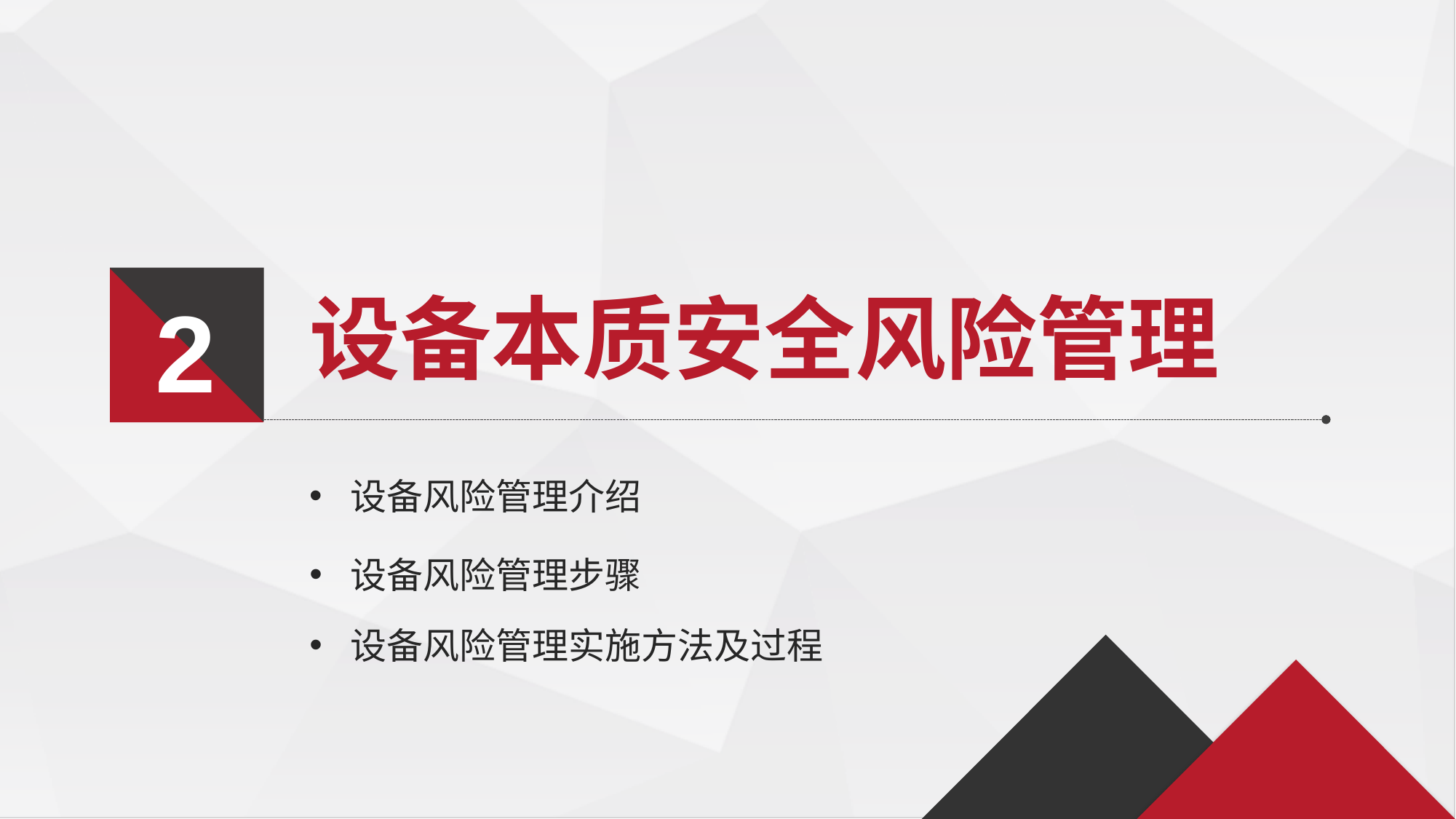

设备本质安全风险管理
2
设备风险管理介绍
设备风险管理步骤
设备风险管理实施方法及过程